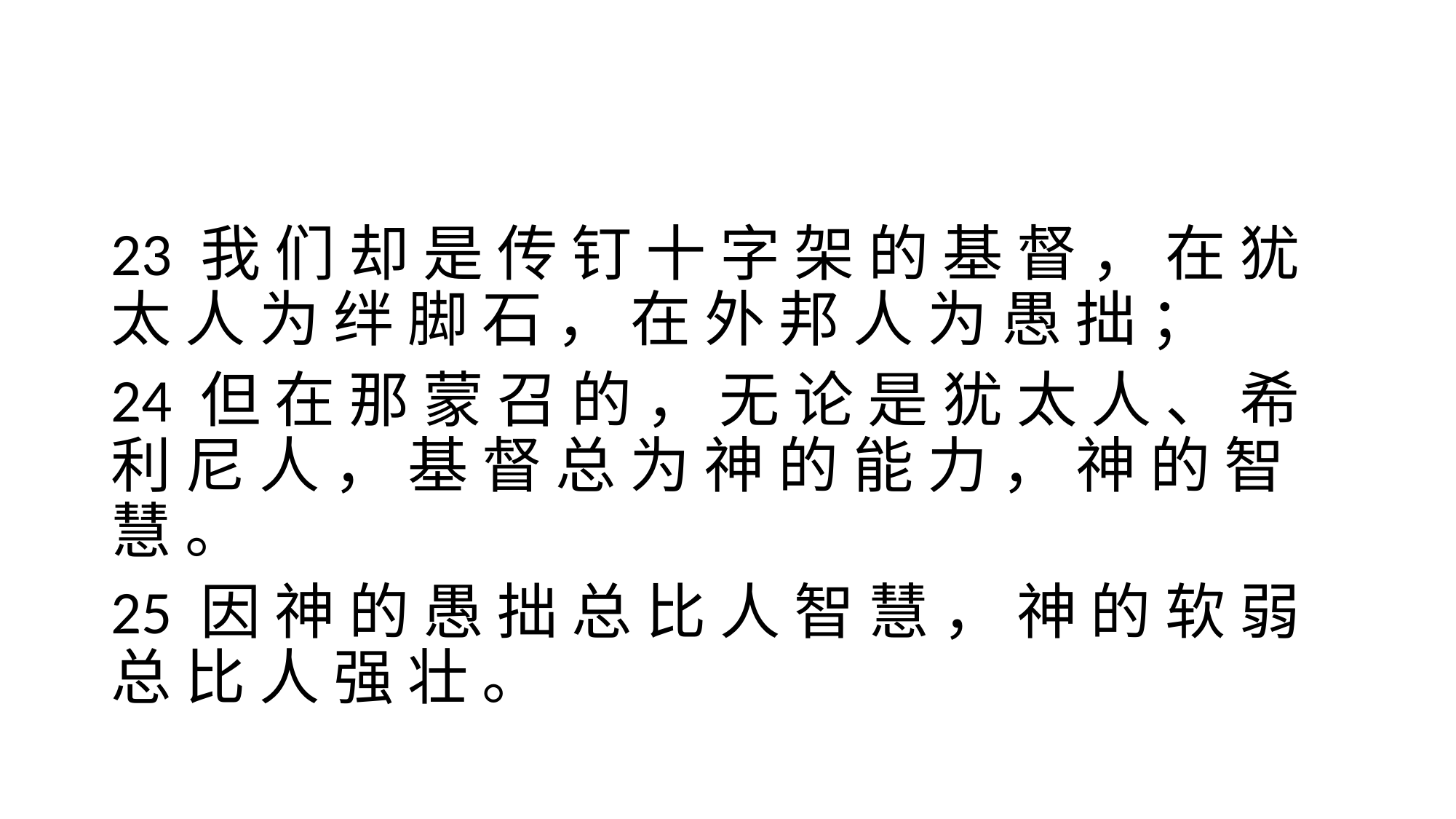

#
23 我 们 却 是 传 钉 十 字 架 的 基 督 ， 在 犹 太 人 为 绊 脚 石 ， 在 外 邦 人 为 愚 拙 ；
24 但 在 那 蒙 召 的 ， 无 论 是 犹 太 人 、 希 利 尼 人 ， 基 督 总 为 神 的 能 力 ， 神 的 智 慧 。
25 因 神 的 愚 拙 总 比 人 智 慧 ， 神 的 软 弱 总 比 人 强 壮 。